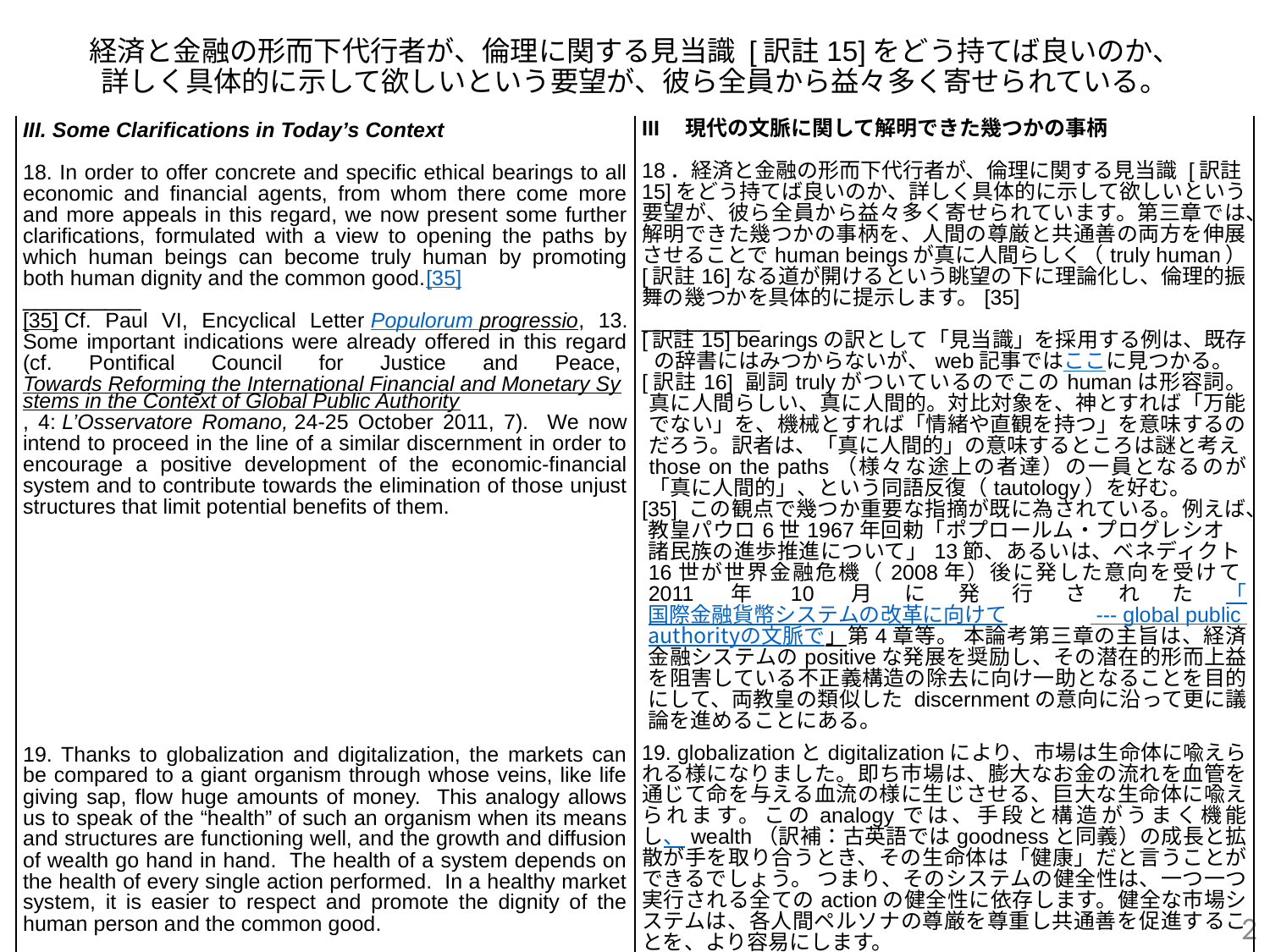

# 経済と金融の形而下代行者が、倫理に関する見当識 [訳註15]をどう持てば良いのか、 詳しく具体的に示して欲しいという要望が、彼ら全員から益々多く寄せられている。
| III. Some Clarifications in Today’s Context   18. In order to offer concrete and specific ethical bearings to all economic and financial agents, from whom there come more and more appeals in this regard, we now present some further clarifications, formulated with a view to opening the paths by which human beings can become truly human by promoting both human dignity and the common good.[35] \_\_\_\_\_\_\_\_\_\_ [35] Cf. Paul VI, Encyclical Letter Populorum progressio, 13. Some important indications were already offered in this regard (cf. Pontifical Council for Justice and Peace, Towards Reforming the International Financial and Monetary Systems in the Context of Global Public Authority, 4: L’Osservatore Romano, 24-25 October 2011, 7). We now intend to proceed in the line of a similar discernment in order to encourage a positive development of the economic-financial system and to contribute towards the elimination of those unjust structures that limit potential benefits of them. | III　現代の文脈に関して解明できた幾つかの事柄   18．経済と金融の形而下代行者が、倫理に関する見当識 [訳註15]をどう持てば良いのか、詳しく具体的に示して欲しいという要望が、彼ら全員から益々多く寄せられています。第三章では、解明できた幾つかの事柄を、人間の尊厳と共通善の両方を伸展させることでhuman beingsが真に人間らしく（truly human） [訳註16]なる道が開けるという眺望の下に理論化し、倫理的振舞の幾つかを具体的に提示します。[35] \_\_\_\_\_\_\_\_\_\_ [訳註15] bearingsの訳として「見当識」を採用する例は、既存の辞書にはみつからないが、web記事ではここに見つかる。 [訳註16] 副詞trulyがついているのでこのhumanは形容詞。真に人間らしい、真に人間的。対比対象を、神とすれば「万能でない」を、機械とすれば「情緒や直観を持つ」を意味するのだろう。訳者は、「真に人間的」の意味するところは謎と考えthose on the paths（様々な途上の者達）の一員となるのが「真に人間的」、という同語反復（tautology）を好む。 [35] この観点で幾つか重要な指摘が既に為されている。例えば、教皇パウロ6世1967年回勅「ポプロールム・プログレシオ　諸民族の進歩推進について」13節、あるいは、ベネディクト16世が世界金融危機（2008年）後に発した意向を受けて2011年10月に発行された「国際金融貨幣システムの改革に向けて --- global public authorityの文脈で」第4章等。 本論考第三章の主旨は、経済金融システムのpositiveな発展を奨励し、その潜在的形而上益を阻害している不正義構造の除去に向け一助となることを目的にして、両教皇の類似した discernmentの意向に沿って更に議論を進めることにある。 |
| --- | --- |
| 19. Thanks to globalization and digitalization, the markets can be compared to a giant organism through whose veins, like life giving sap, flow huge amounts of money. This analogy allows us to speak of the “health” of such an organism when its means and structures are functioning well, and the growth and diffusion of wealth go hand in hand. The health of a system depends on the health of every single action performed. In a healthy market system, it is easier to respect and promote the dignity of the human person and the common good. | 19. globalizationとdigitalizationにより、市場は生命体に喩えられる様になりました。即ち市場は、膨大なお金の流れを血管を通じて命を与える血流の様に生じさせる、巨大な生命体に喩えられます。このanalogyでは、手段と構造がうまく機能し、wealth（訳補：古英語ではgoodnessと同義）の成長と拡散が手を取り合うとき、その生命体は「健康」だと言うことができるでしょう。 つまり、そのシステムの健全性は、一つ一つ実行される全てのactionの健全性に依存します。健全な市場システムは、各人間ペルソナの尊厳を尊重し共通善を促進することを、より容易にします。 |
2